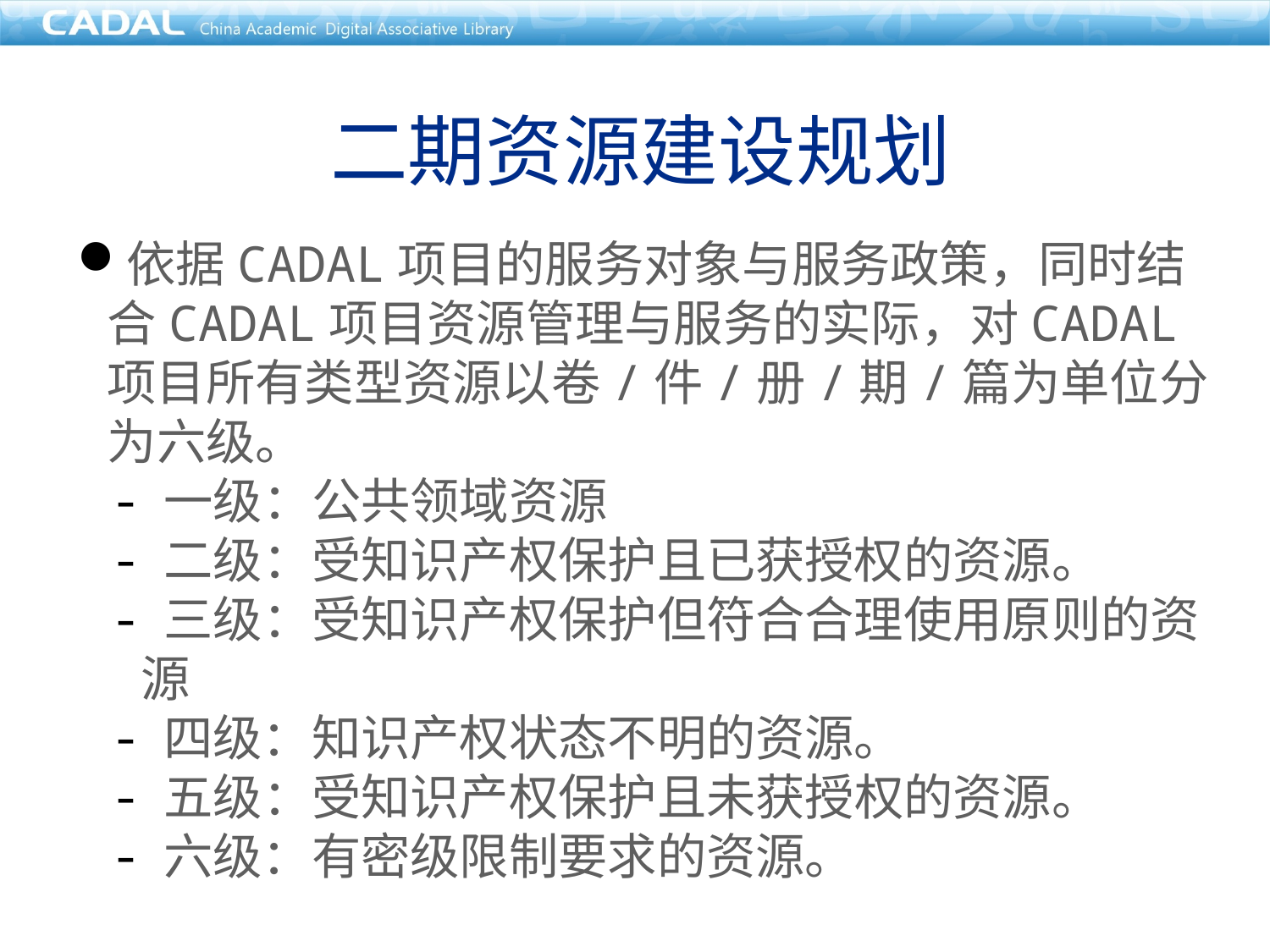

二期资源建设规划
依据CADAL项目的服务对象与服务政策，同时结合CADAL项目资源管理与服务的实际，对CADAL项目所有类型资源以卷/件/册/期/篇为单位分为六级。
 一级：公共领域资源
 二级：受知识产权保护且已获授权的资源。
 三级：受知识产权保护但符合合理使用原则的资源
 四级：知识产权状态不明的资源。
 五级：受知识产权保护且未获授权的资源。
 六级：有密级限制要求的资源。